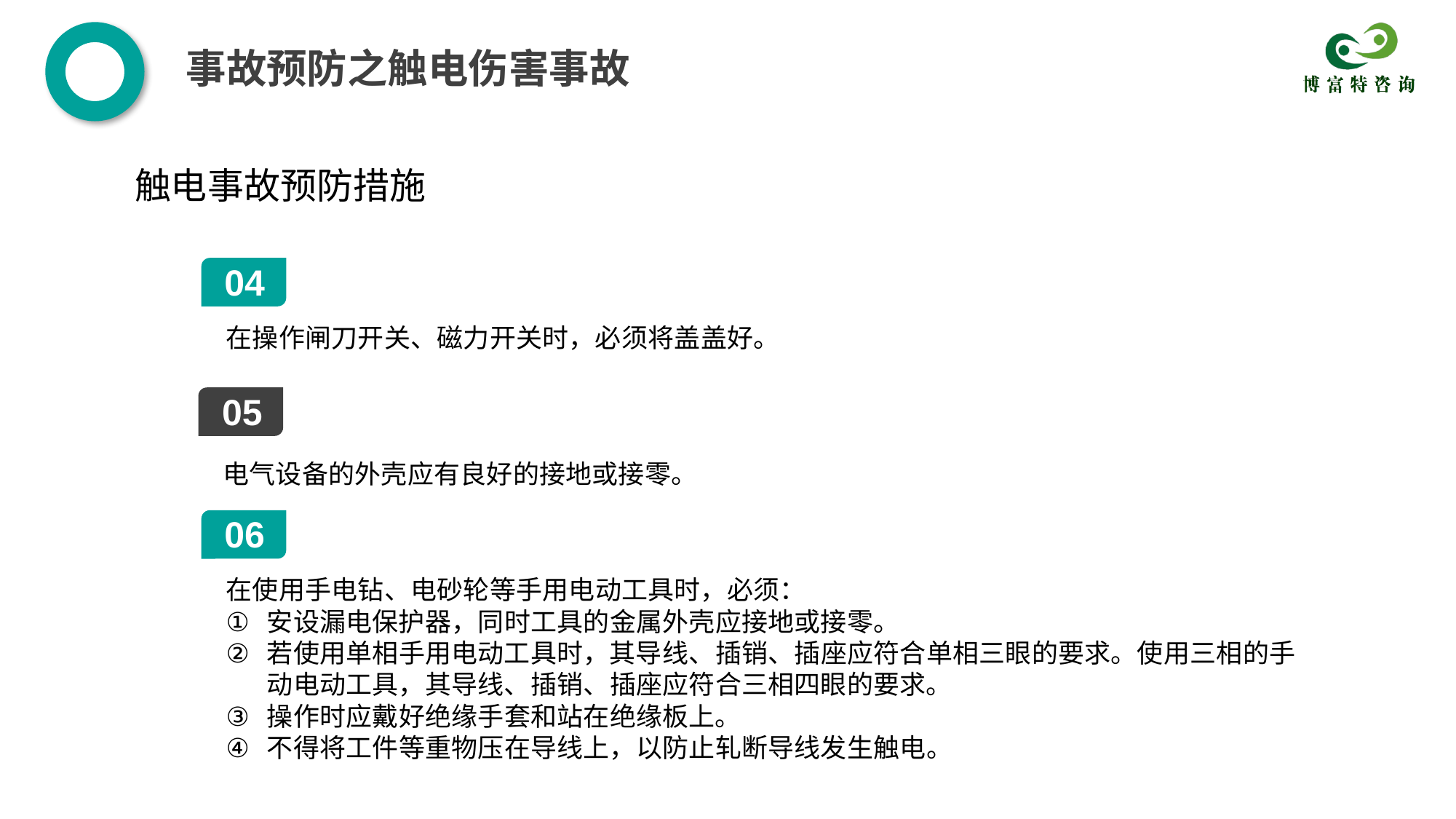

事故预防之触电伤害事故
触电事故预防措施
04

在操作闸刀开关、磁力开关时，必须将盖盖好。
05

电气设备的外壳应有良好的接地或接零。
06

在使用手电钻、电砂轮等手用电动工具时，必须：
安设漏电保护器，同时工具的金属外壳应接地或接零。
若使用单相手用电动工具时，其导线、插销、插座应符合单相三眼的要求。使用三相的手动电动工具，其导线、插销、插座应符合三相四眼的要求。
操作时应戴好绝缘手套和站在绝缘板上。
不得将工件等重物压在导线上，以防止轧断导线发生触电。